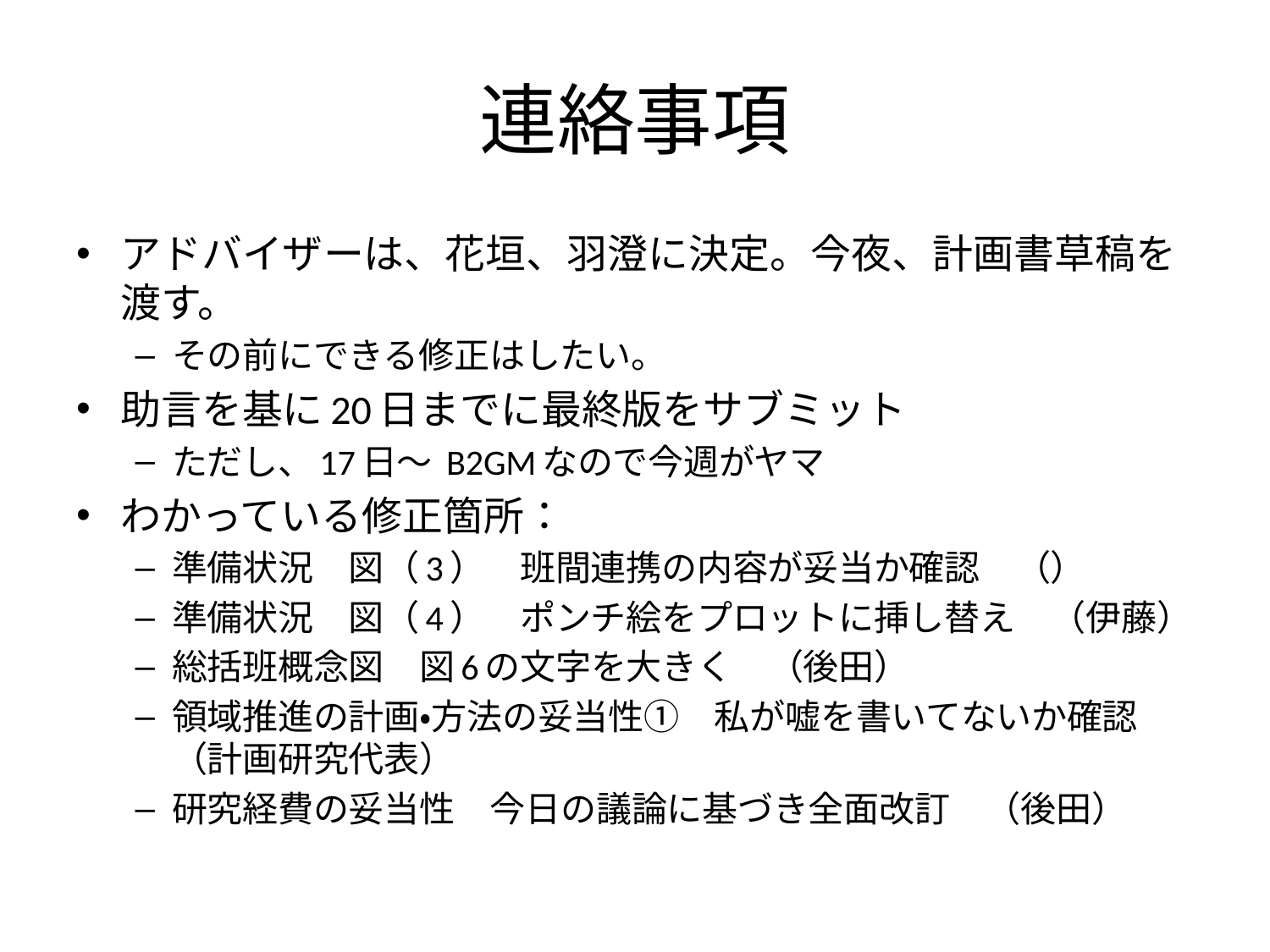

# 連絡事項
アドバイザーは、花垣、羽澄に決定。今夜、計画書草稿を渡す。
その前にできる修正はしたい。
助言を基に20日までに最終版をサブミット
ただし、17日～ B2GMなので今週がヤマ
わかっている修正箇所：
準備状況　図（3）　班間連携の内容が妥当か確認　（）
準備状況　図（4）　ポンチ絵をプロットに挿し替え　（伊藤）
総括班概念図　図6の文字を大きく　（後田）
領域推進の計画・方法の妥当性①　私が嘘を書いてないか確認　（計画研究代表）
研究経費の妥当性　今日の議論に基づき全面改訂　（後田）